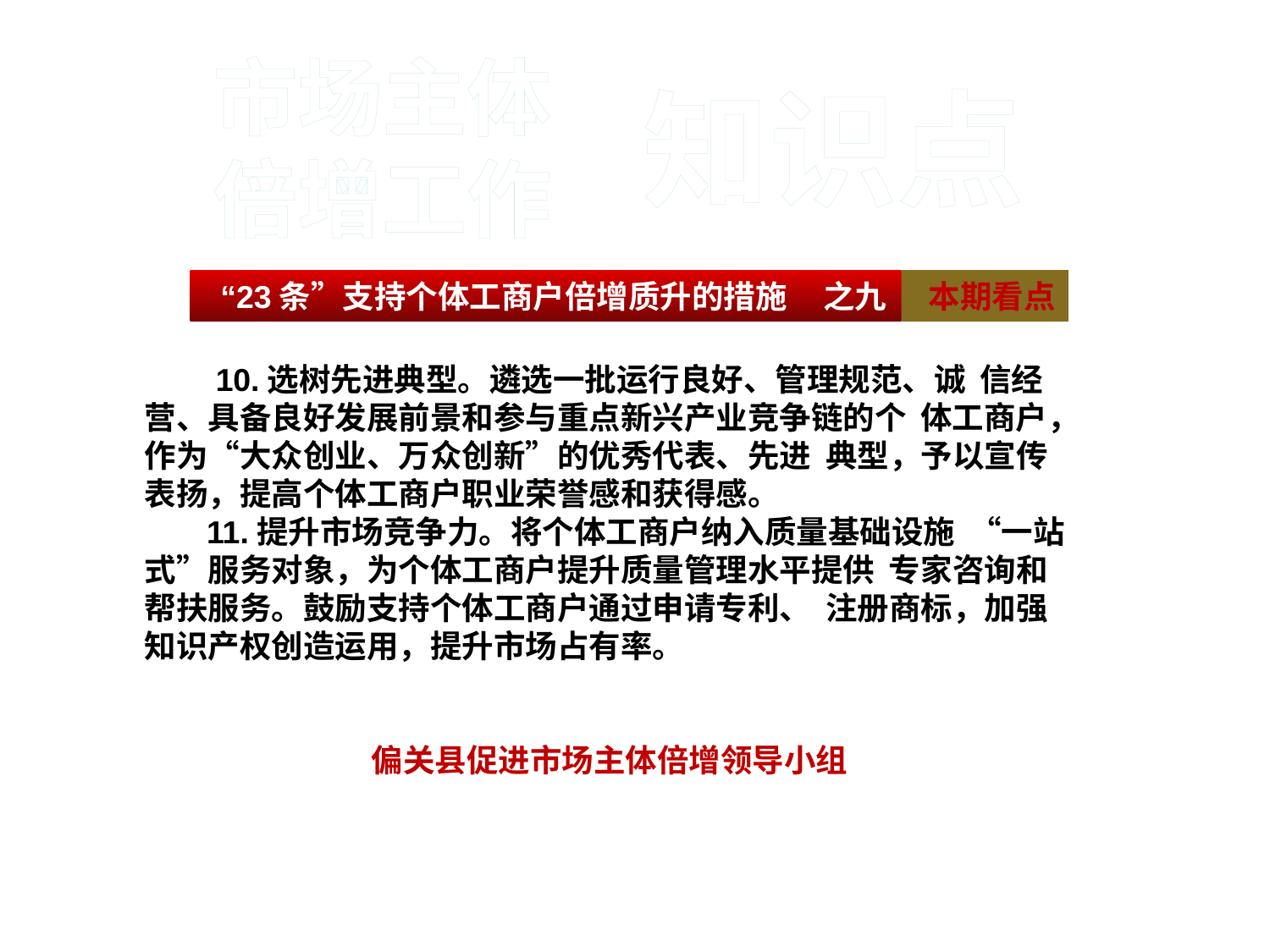

#

市场主体
倍增工作
知识点

        10.选树先进典型。遴选一批运行良好、管理规范、诚  信经营、具备良好发展前景和参与重点新兴产业竞争链的个  体工商户，作为“大众创业、万众创新”的优秀代表、先进  典型，予以宣传表扬，提高个体工商户职业荣誉感和获得感。
       11.提升市场竞争力。将个体工商户纳入质量基础设施  “一站式”服务对象，为个体工商户提升质量管理水平提供  专家咨询和帮扶服务。鼓励支持个体工商户通过申请专利、  注册商标，加强知识产权创造运用，提升市场占有率。

偏关县促进市场主体倍增领导小组
  “23条”支持个体工商户倍增质升的措施     之九
 本期看点